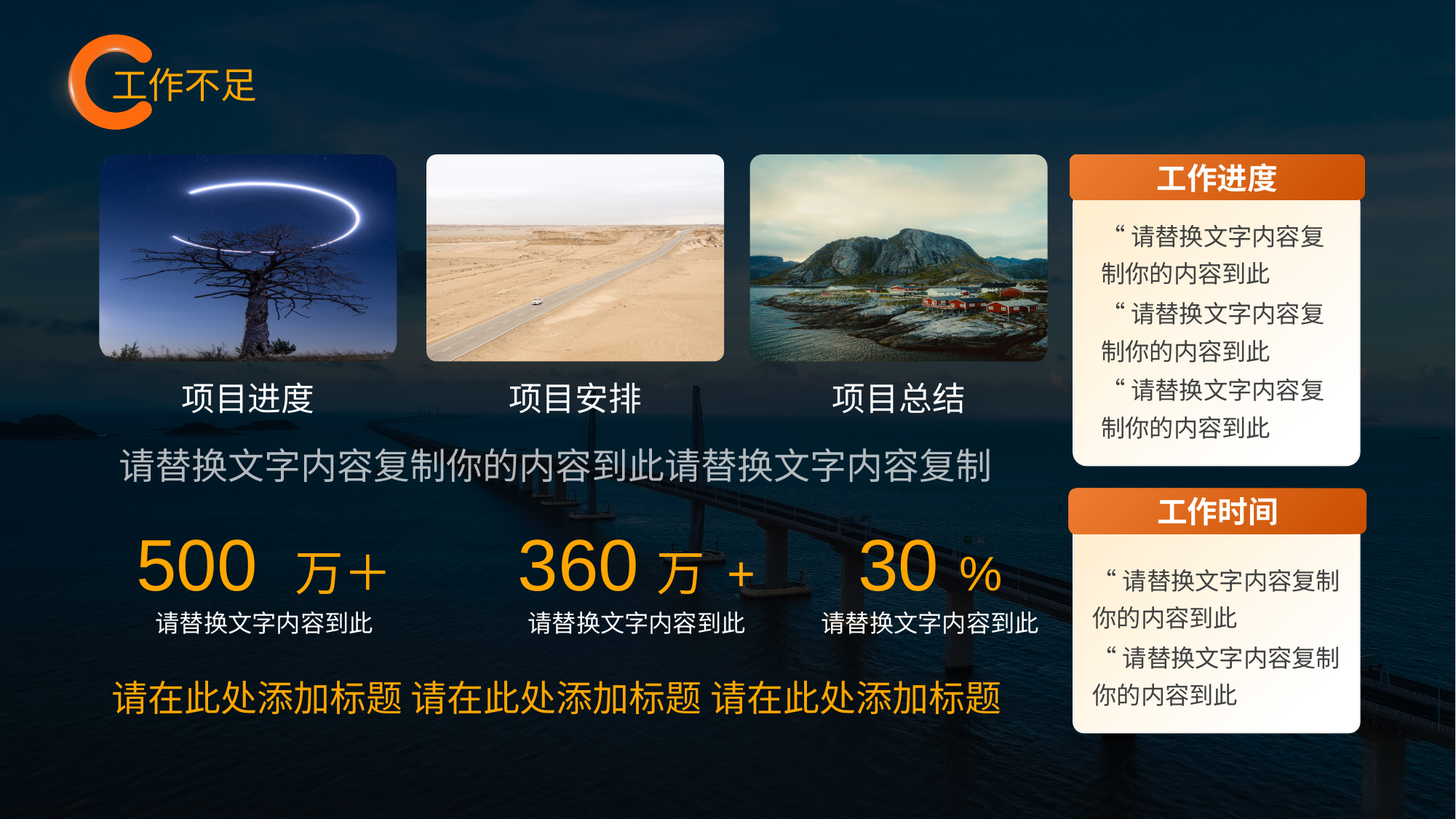

工作不足

工作进度

“请替换文字内容复制你的内容到此
“请替换文字内容复制你的内容到此
“请替换文字内容复制你的内容到此
项目进度
项目安排
项目总结
请替换文字内容复制你的内容到此请替换文字内容复制
工作时间
500 万＋
请替换文字内容到此
360万 +
请替换文字内容到此
30 %
请替换文字内容到此

“请替换文字内容复制你的内容到此
“请替换文字内容复制你的内容到此
请在此处添加标题 请在此处添加标题 请在此处添加标题